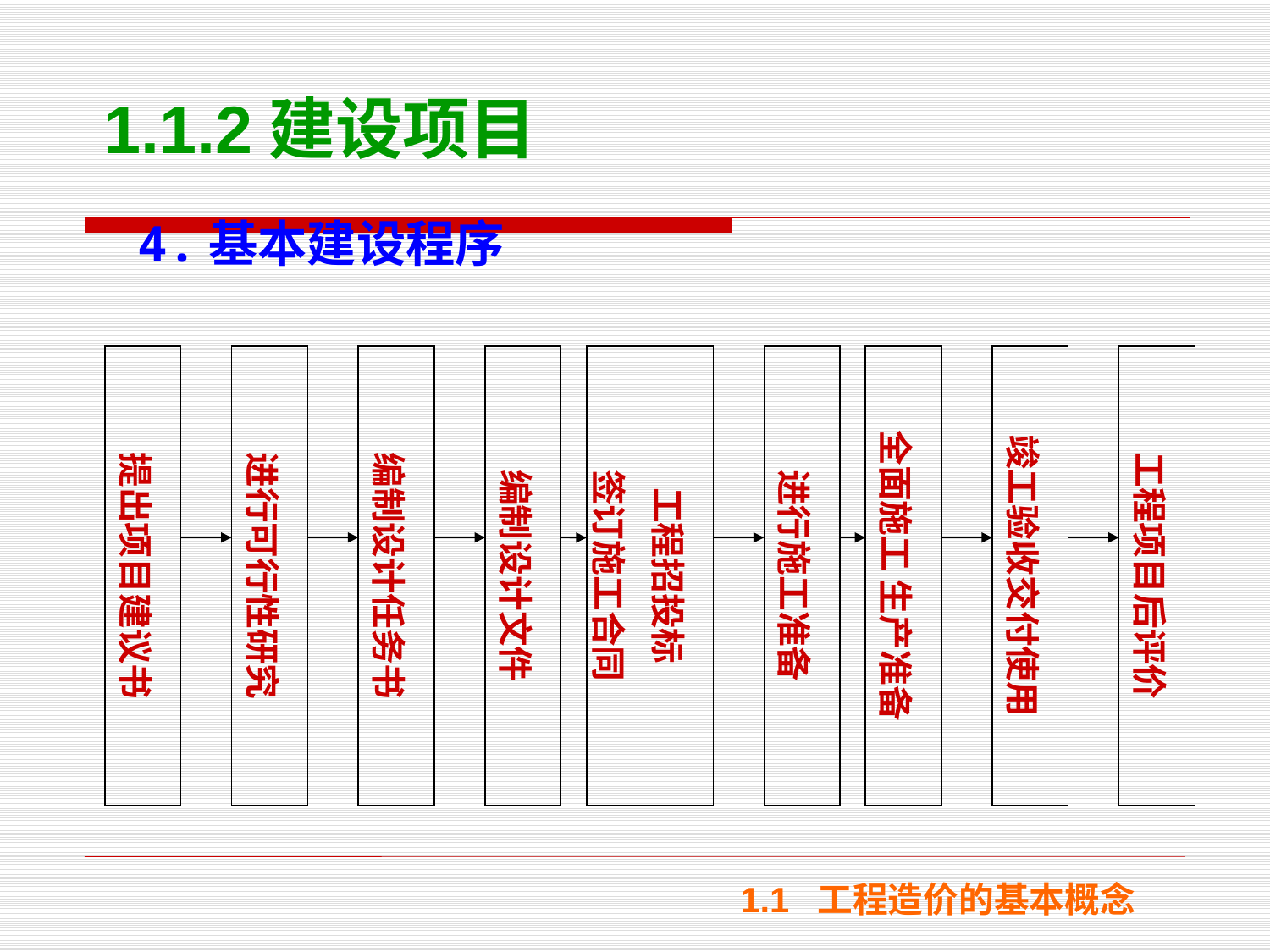

# 1.1.2建设项目
4.基本建设程序

提出项目建议书
进行可行性研究
编制设计任务书
编制设计文件
工程招投标
签订施工合同
进行施工准备
全面施工 生产准备
竣工验收交付使用
工程项目后评价

1.1  工程造价的基本概念